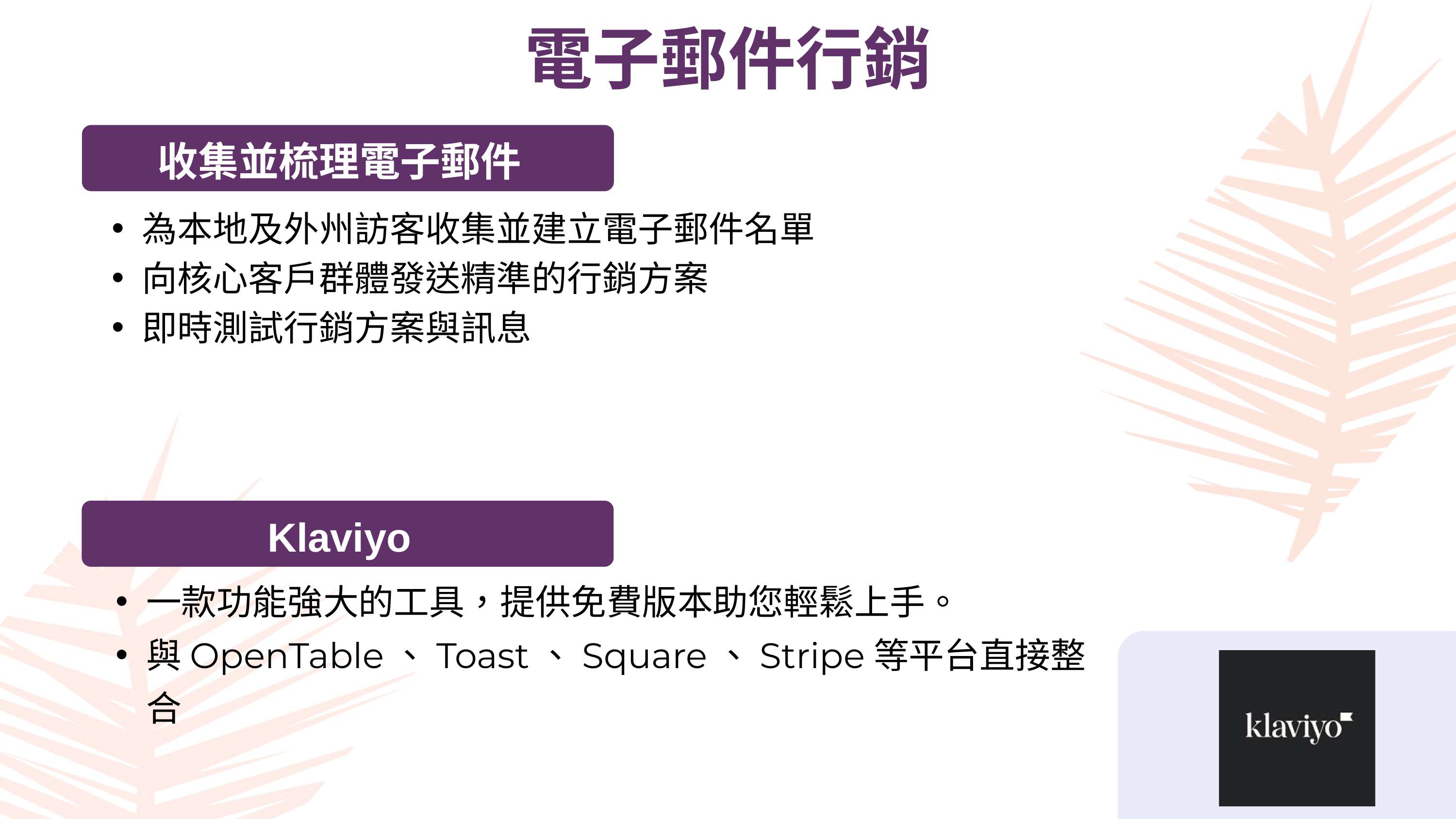

電子郵件行銷

收集並梳理電子郵件
為本地及外州訪客收集並建立電子郵件名單
向核心客戶群體發送精準的行銷方案
即時測試行銷方案與訊息

Klaviyo
一款功能強大的工具，提供免費版本助您輕鬆上手。
與OpenTable、Toast、Square、Stripe等平台直接整合